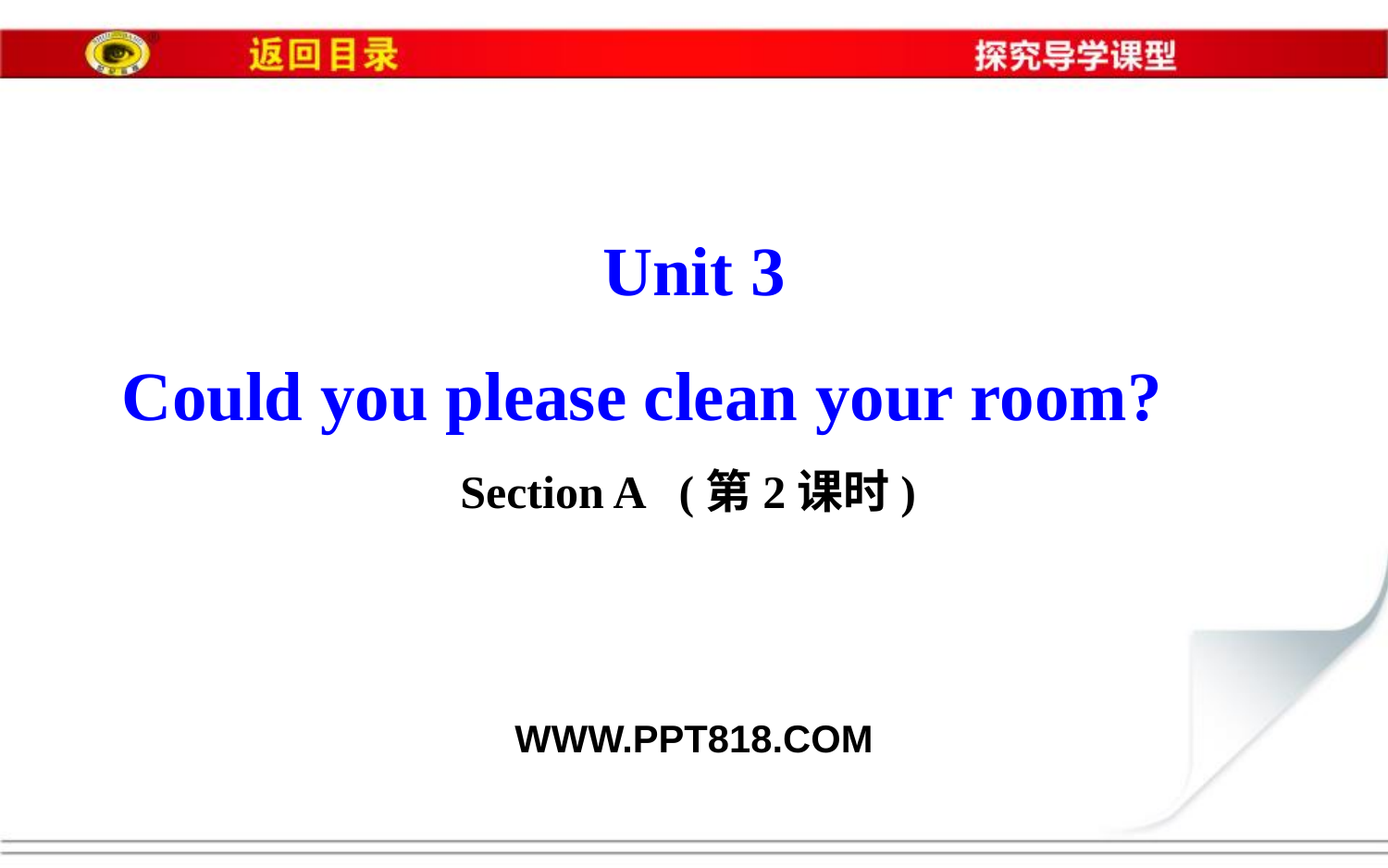

Unit 3
Could you please clean your room?
Section A   (第2课时)
WWW.PPT818.COM